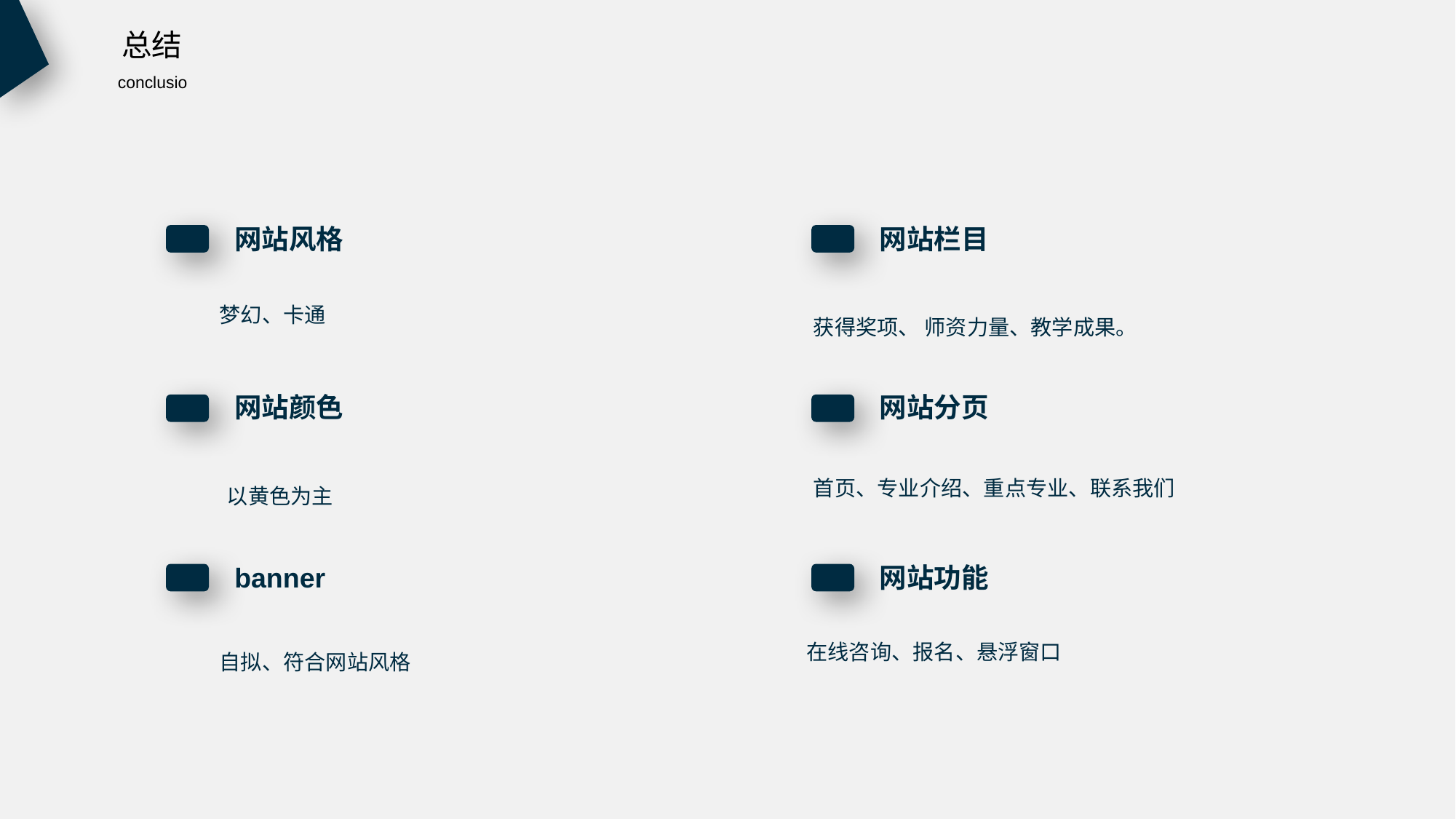

总结
conclusio
网站风格
网站栏目

梦幻、卡通
获得奖项、 师资力量、教学成果。
网站颜色
网站分页

首页、专业介绍、重点专业、联系我们
以黄色为主
banner
网站功能

在线咨询、报名、悬浮窗口
自拟、符合网站风格